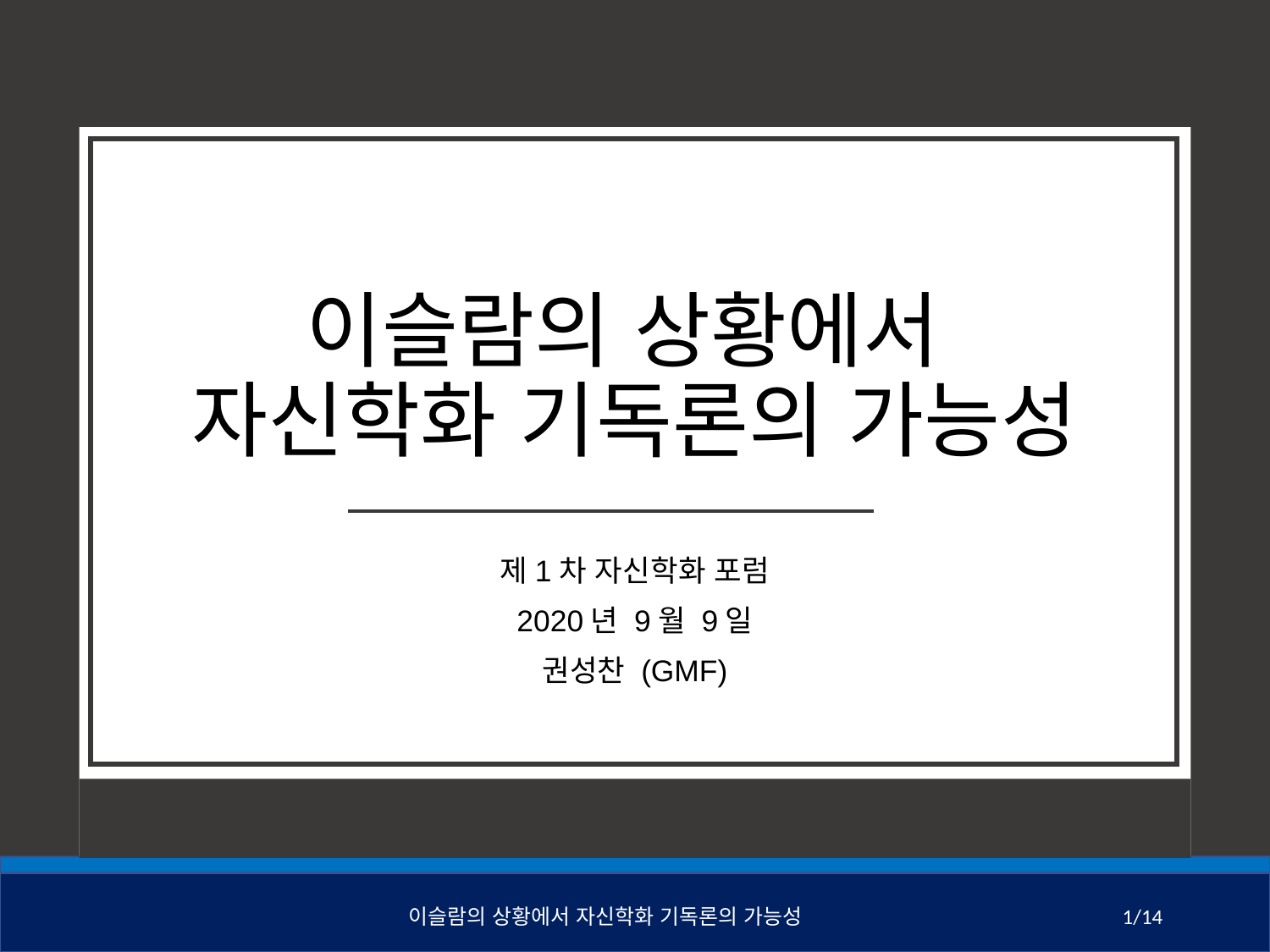

이슬람의 상황에서
자신학화 기독론의 가능성
제1차 자신학화 포럼
2020년 9월 9일
권성찬 (GMF)

이슬람의 상황에서 자신학화 기독론의 가능성
1/14